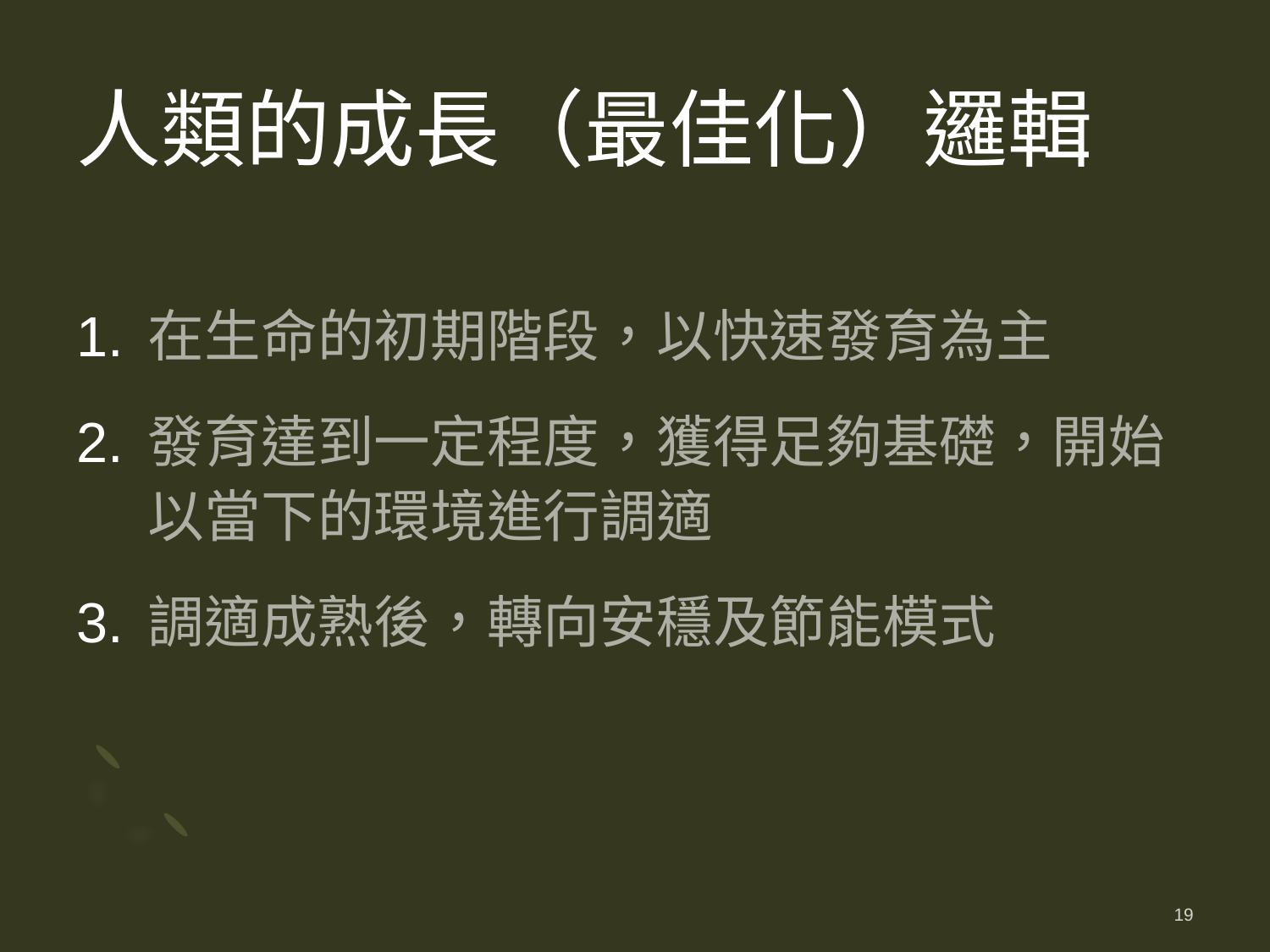

# 人類的成長（最佳化）邏輯
在生命的初期階段，以快速發育為主
發育達到一定程度，獲得足夠基礎，開始以當下的環境進行調適
調適成熟後，轉向安穩及節能模式
19